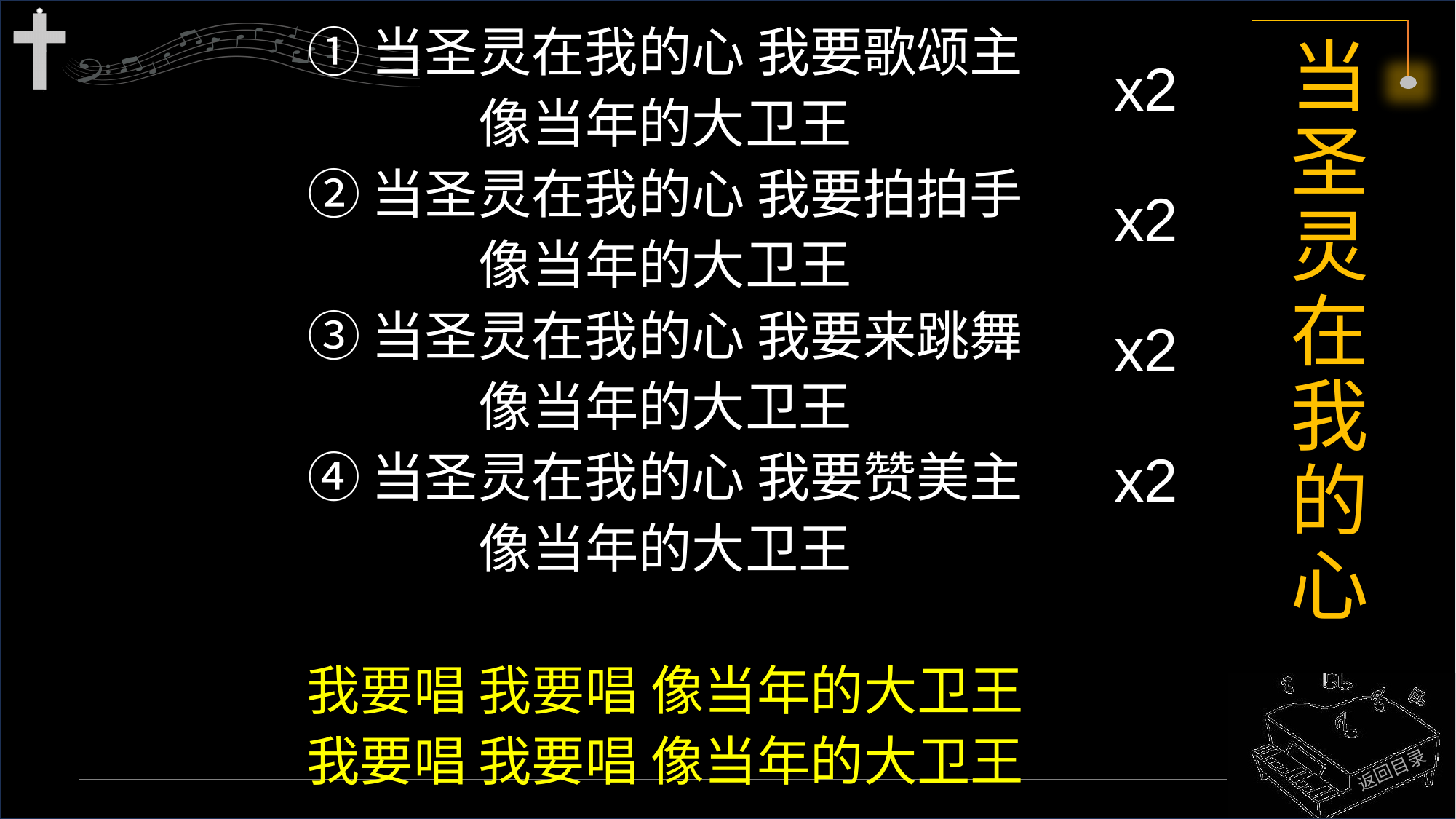

①当圣灵在我的心 我要歌颂主
像当年的大卫王
②当圣灵在我的心 我要拍拍手
像当年的大卫王
③当圣灵在我的心 我要来跳舞
像当年的大卫王
④当圣灵在我的心 我要赞美主
像当年的大卫王

我要唱 我要唱 像当年的大卫王
我要唱 我要唱 像当年的大卫王
# 当圣灵在我的心
x2
x2
x2
x2